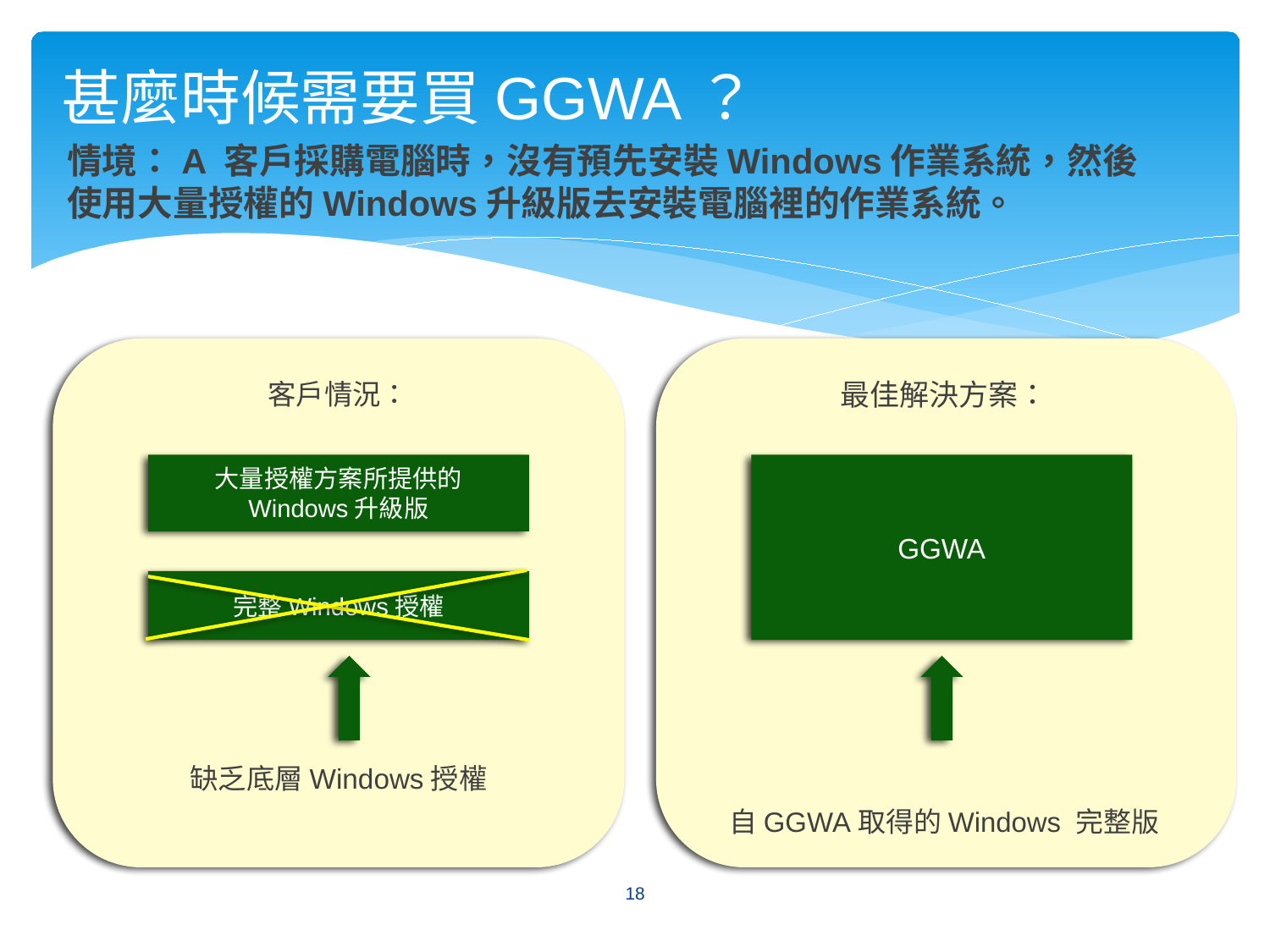

甚麼時候需要買GGWA？
情境：A 客戶採購電腦時，沒有預先安裝Windows作業系統，然後使用大量授權的Windows升級版去安裝電腦裡的作業系統。

客戶情況：

缺乏底層Windows授權
最佳解決方案：

自GGWA取得的Windows 完整版

大量授權方案所提供的
Windows升級版
GGWA
完整Windows授權

18